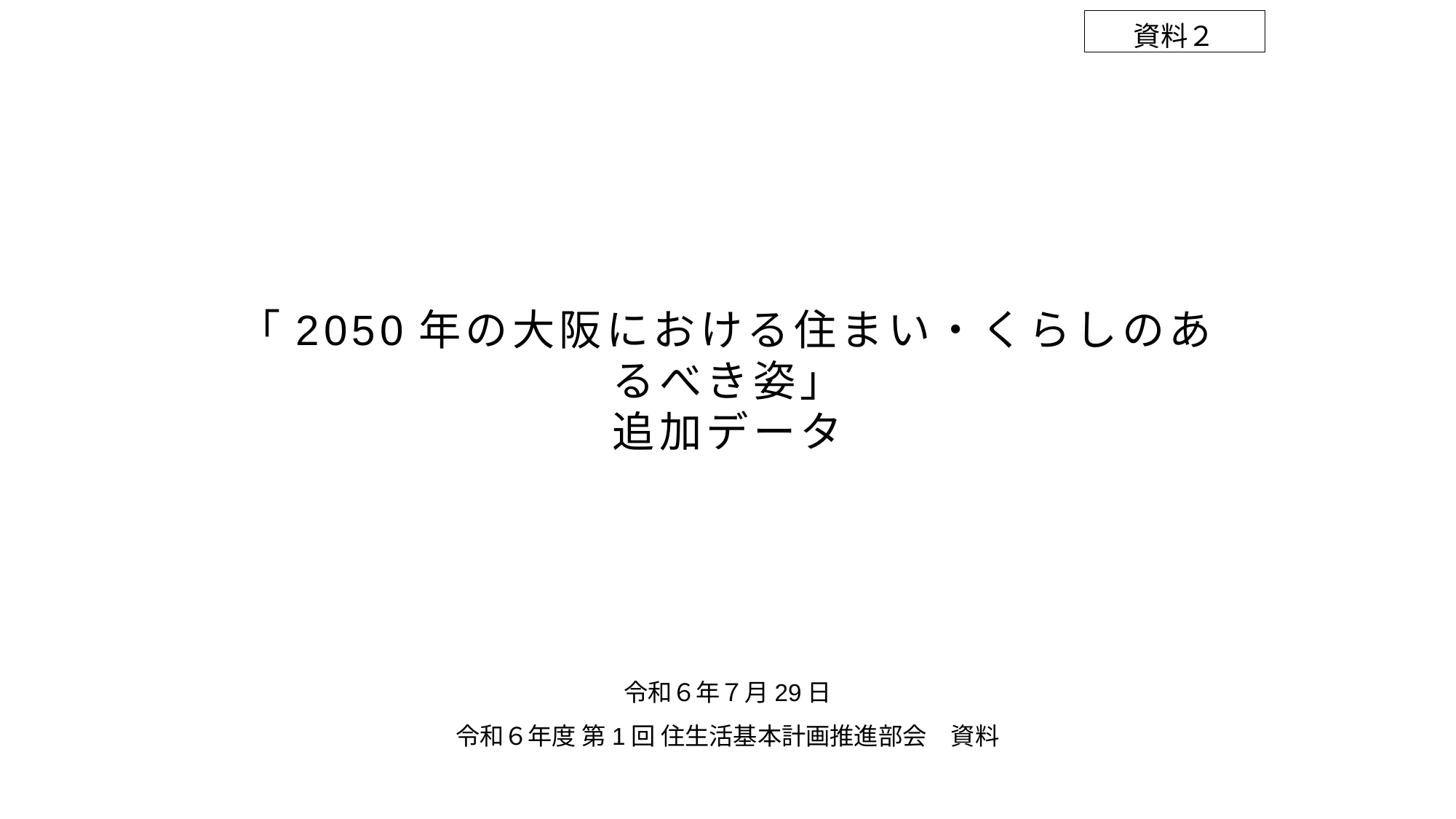

資料２
「2050年の大阪における住まい・くらしのあるべき姿」
追加データ

令和６年７月29日
令和６年度 第1回 住生活基本計画推進部会　資料